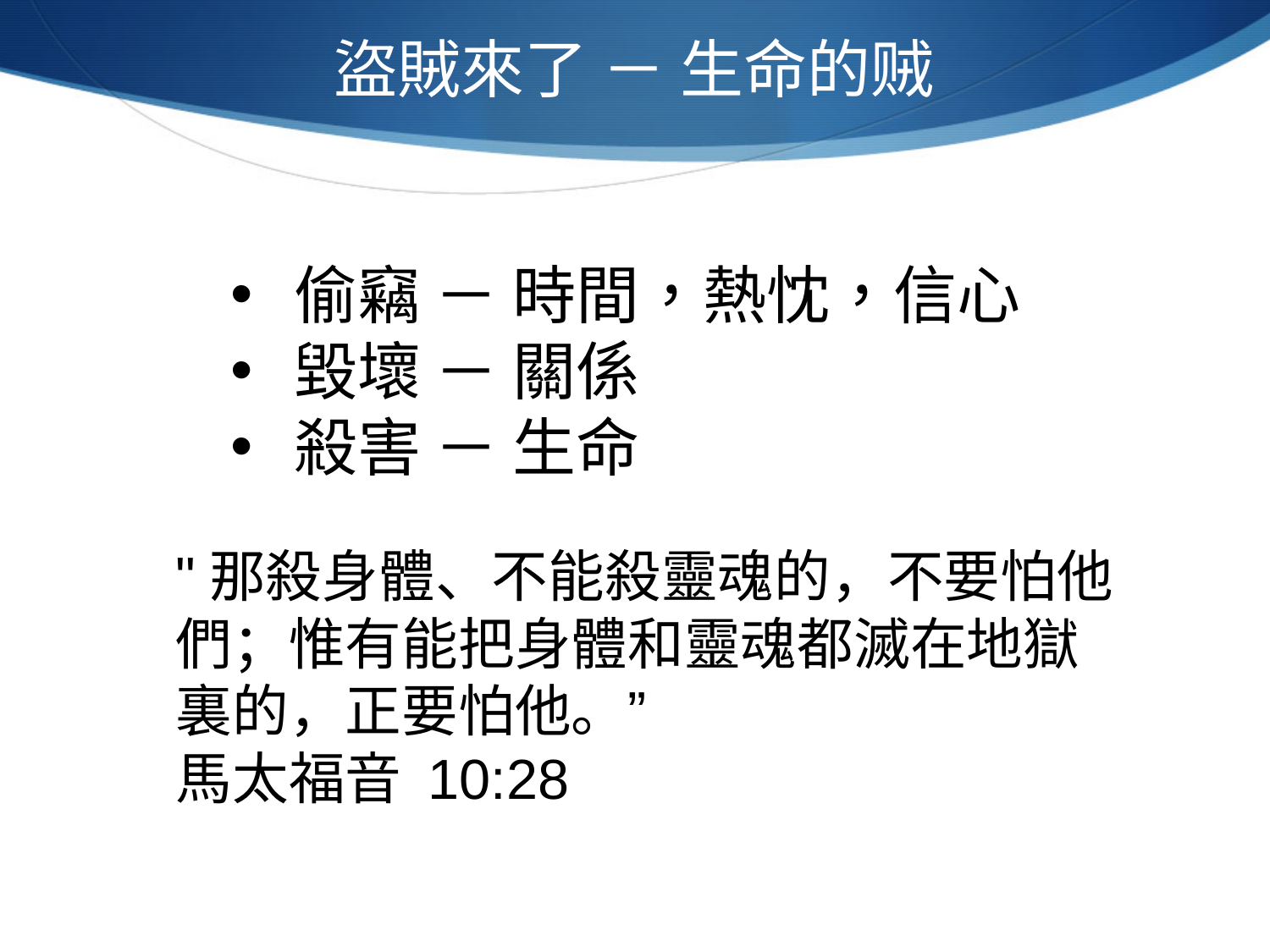

盜賊來了 － 生命的贼
偷竊 － 時間，熱忱，信心
毀壞 － 關係
殺害 － 生命
"那殺身體、不能殺靈魂的，不要怕他們；惟有能把身體和靈魂都滅在地獄裏的，正要怕他。”
馬太福音 10:28